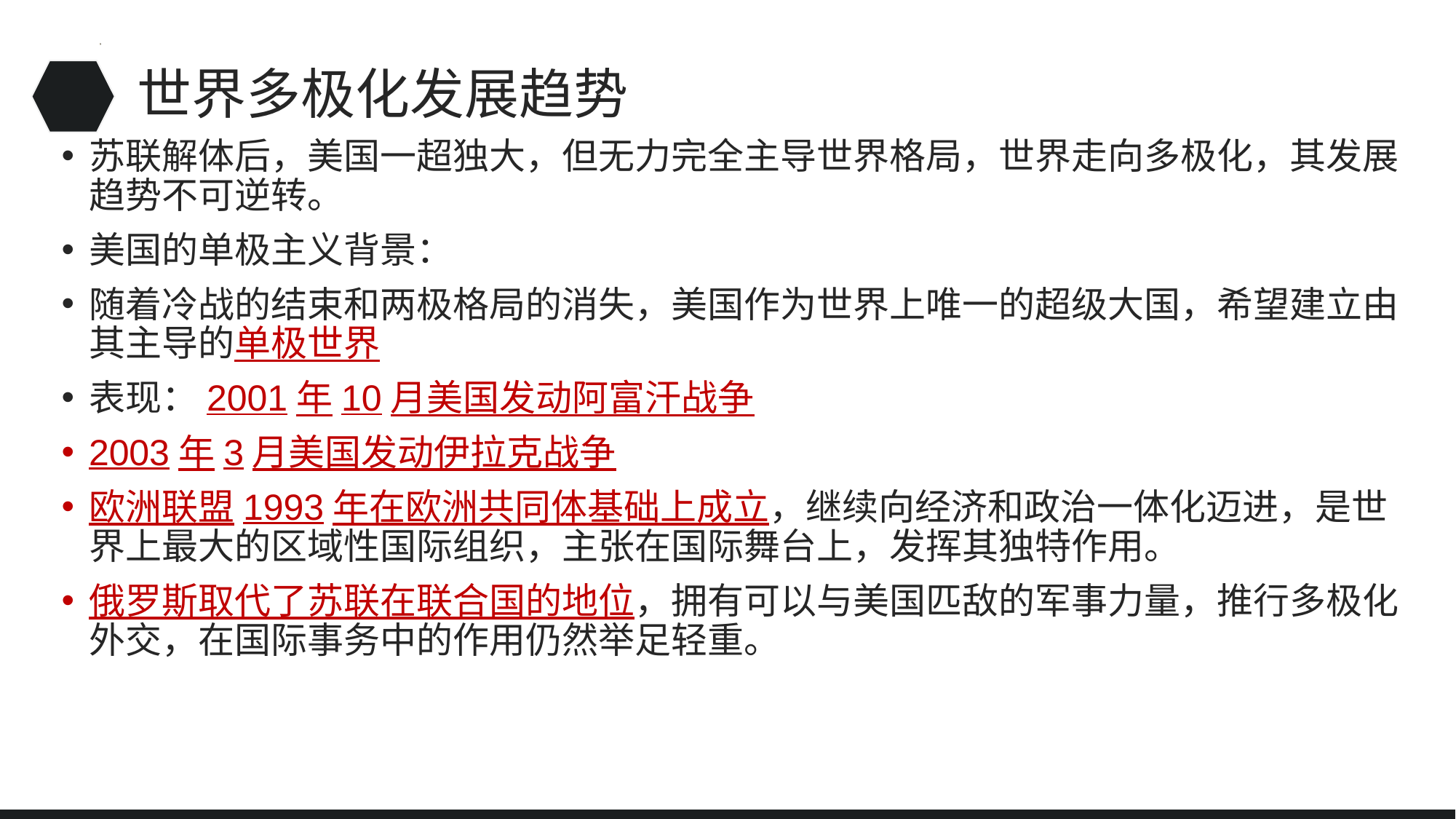

# 世界多极化发展趋势
苏联解体后，美国一超独大，但无力完全主导世界格局，世界走向多极化，其发展趋势不可逆转。
美国的单极主义背景：
随着冷战的结束和两极格局的消失，美国作为世界上唯一的超级大国，希望建立由其主导的单极世界
表现：2001年10月美国发动阿富汗战争
2003年3月美国发动伊拉克战争
欧洲联盟1993年在欧洲共同体基础上成立，继续向经济和政治一体化迈进，是世界上最大的区域性国际组织，主张在国际舞台上，发挥其独特作用。
俄罗斯取代了苏联在联合国的地位，拥有可以与美国匹敌的军事力量，推行多极化外交，在国际事务中的作用仍然举足轻重。